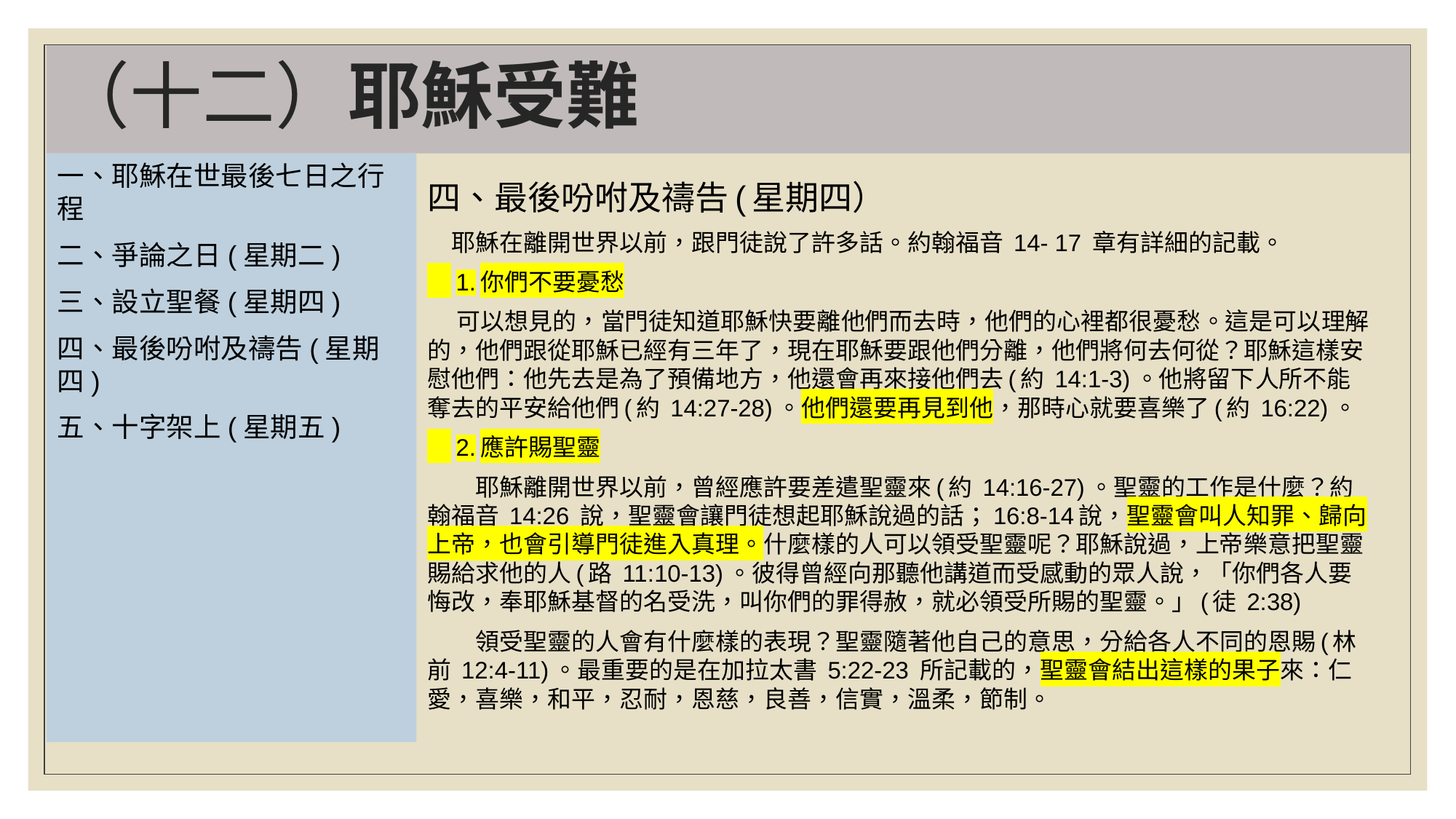

# （十二）耶穌受難
一、耶穌在世最後七日之行程
二、爭論之日(星期二)
三、設立聖餐(星期四)
四、最後吩咐及禱告(星期四)
五、十字架上(星期五)

四、最後吩咐及禱告(星期四）
　耶穌在離開世界以前，跟門徒說了許多話。約翰福音 14- 17 章有詳細的記載。
　1.你們不要憂愁
　 可以想見的，當門徒知道耶穌快要離他們而去時，他們的心裡都很憂愁。這是可以理解的，他們跟從耶穌已經有三年了，現在耶穌要跟他們分離，他們將何去何從？耶穌這樣安慰他們：他先去是為了預備地方，他還會再來接他們去(約 14:1-3)。他將留下人所不能奪去的平安給他們(約 14:27-28)。他們還要再見到他，那時心就要喜樂了(約 16:22)。
　2.應許賜聖靈
　　耶穌離開世界以前，曾經應許要差遣聖靈來(約 14:16-27)。聖靈的工作是什麼？約翰福音 14:26 說，聖靈會讓門徒想起耶穌說過的話；16:8-14說，聖靈會叫人知罪、歸向上帝，也會引導門徒進入真理。什麼樣的人可以領受聖靈呢？耶穌說過，上帝樂意把聖靈賜給求他的人(路 11:10-13)。彼得曾經向那聽他講道而受感動的眾人說，「你們各人要悔改，奉耶穌基督的名受洗，叫你們的罪得赦，就必領受所賜的聖靈。」(徒 2:38)
　　領受聖靈的人會有什麼樣的表現？聖靈隨著他自己的意思，分給各人不同的恩賜(林前 12:4-11)。最重要的是在加拉太書 5:22-23 所記載的，聖靈會結出這樣的果子來：仁愛，喜樂，和平，忍耐，恩慈，良善，信實，溫柔，節制。